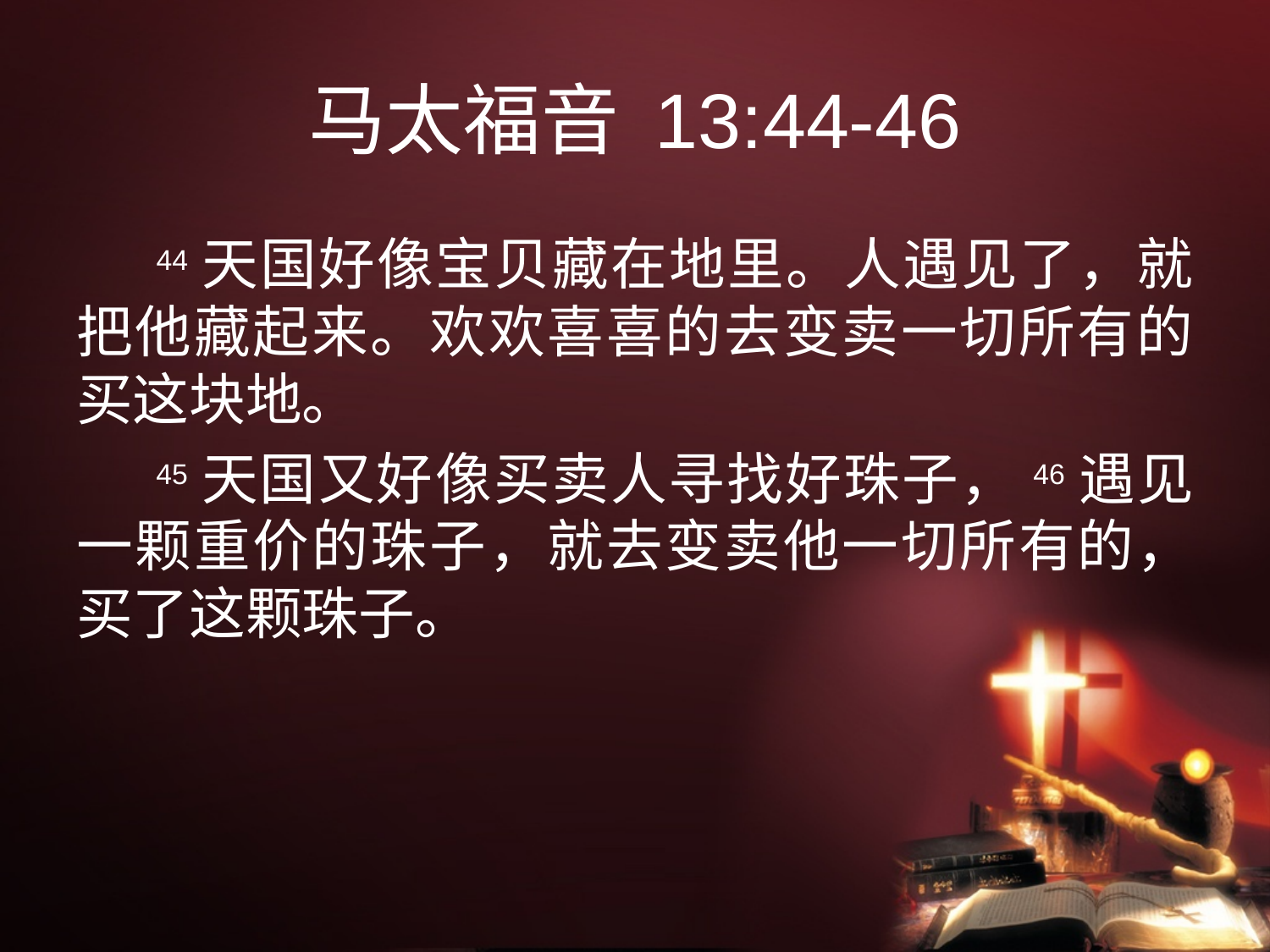

# 马太福音 13:44-46
        44天国好像宝贝藏在地里。人遇见了，就把他藏起来。欢欢喜喜的去变卖一切所有的买这块地。
        45天国又好像买卖人寻找好珠子，46遇见一颗重价的珠子，就去变卖他一切所有的，买了这颗珠子。